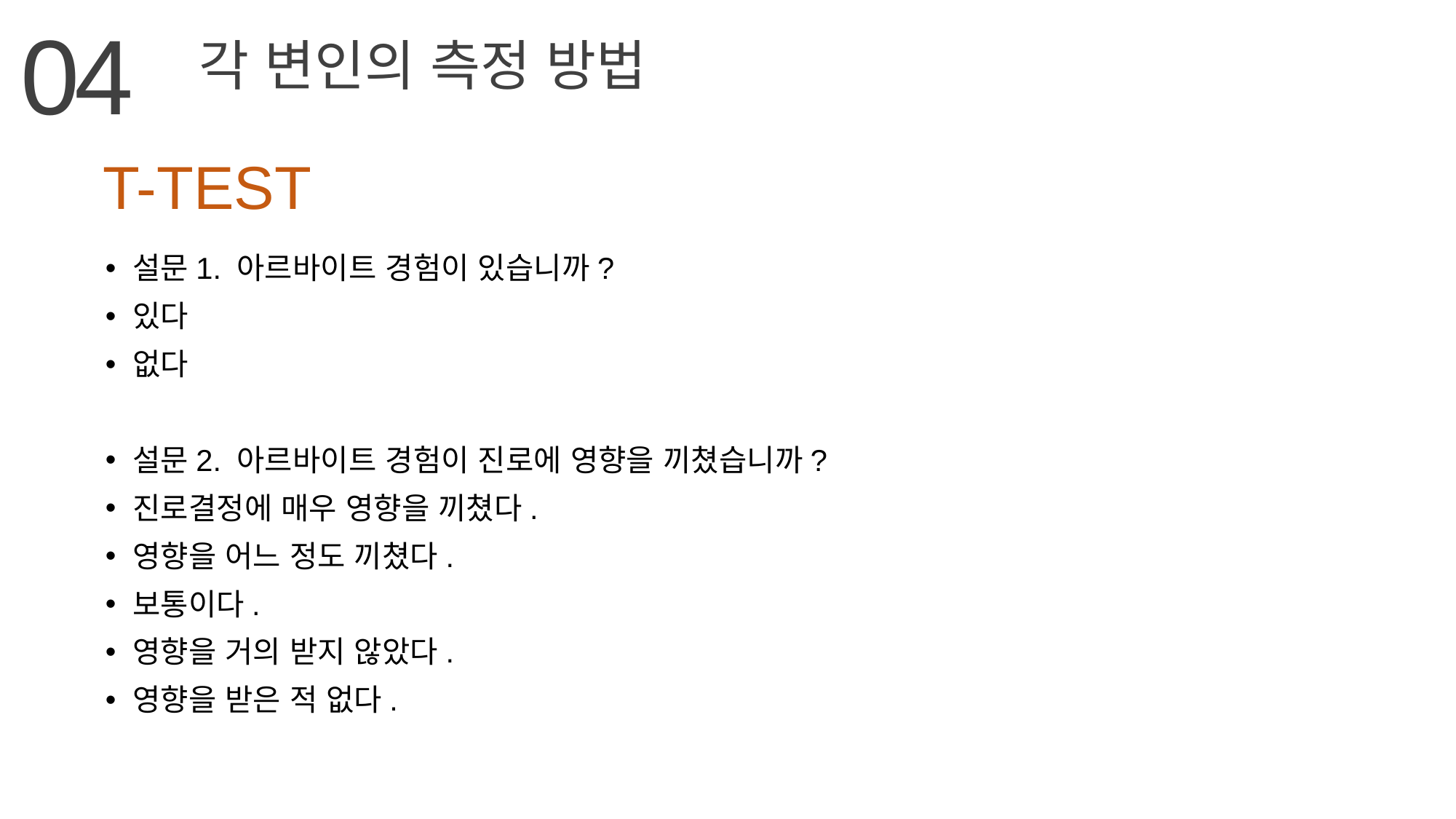

04
각 변인의 측정 방법
T-TEST
설문1. 아르바이트 경험이 있습니까?
있다
없다

설문2. 아르바이트 경험이 진로에 영향을 끼쳤습니까?
진로결정에 매우 영향을 끼쳤다.
영향을 어느 정도 끼쳤다.
보통이다.
영향을 거의 받지 않았다.
영향을 받은 적 없다.